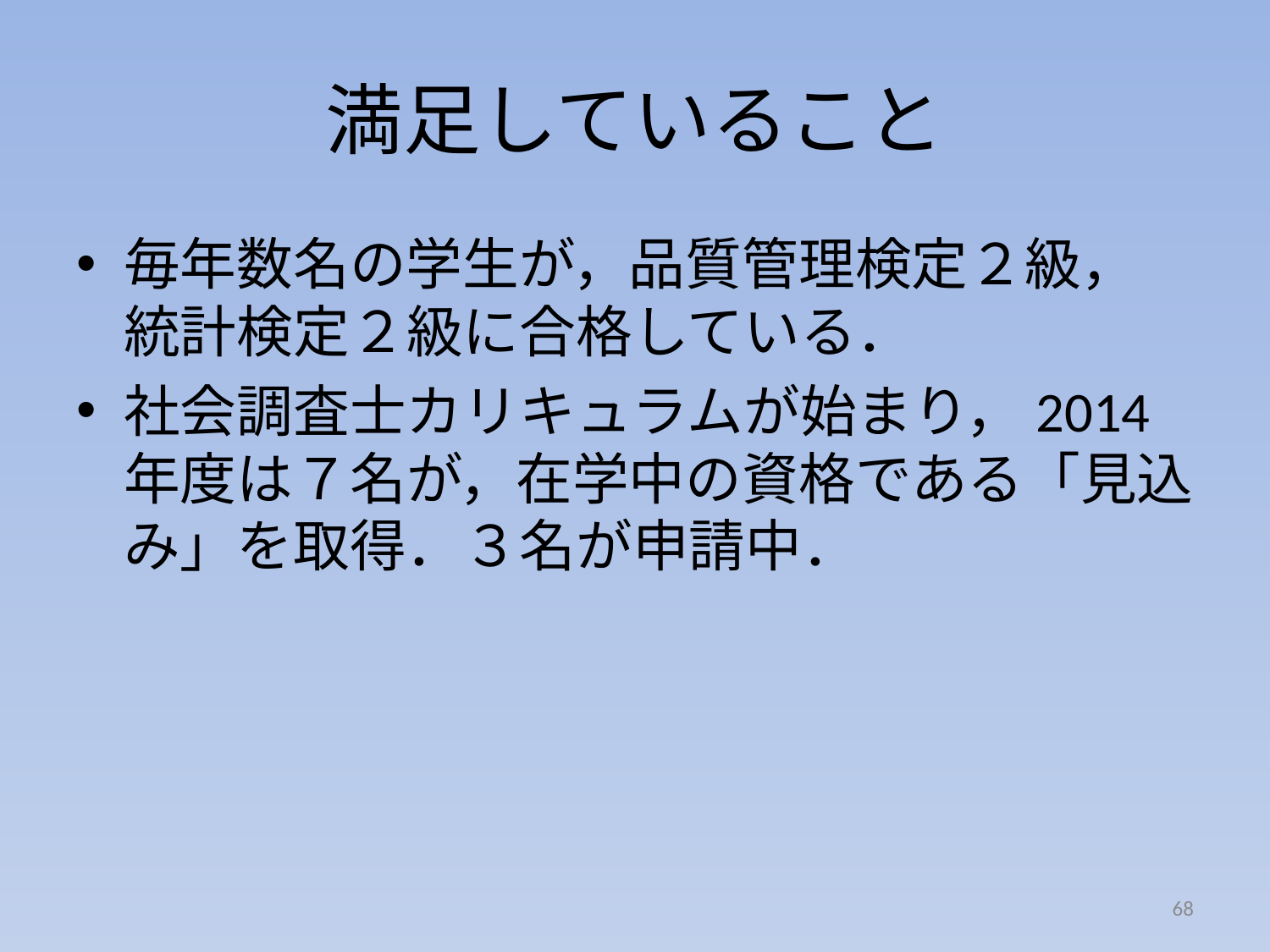

# 満足していること
毎年数名の学生が，品質管理検定２級，統計検定２級に合格している．
社会調査士カリキュラムが始まり，2014年度は７名が，在学中の資格である「見込み」を取得．３名が申請中．
68